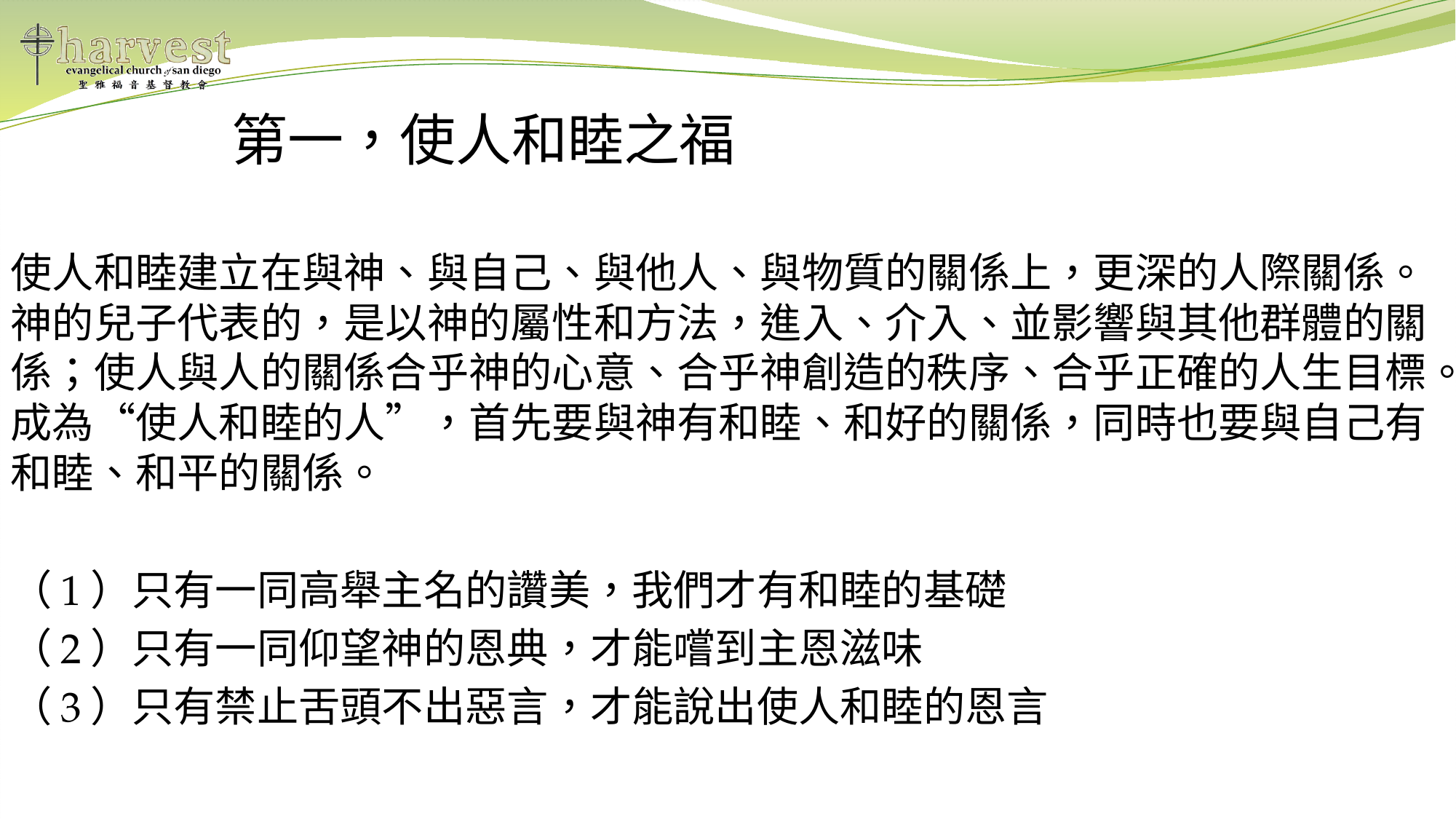

第一，使人和睦之福

使人和睦建立在與神、與自己、與他人、與物質的關係上，更深的人際關係。神的兒子代表的，是以神的屬性和方法，進入、介入、並影響與其他群體的關係；使人與人的關係合乎神的心意、合乎神創造的秩序、合乎正確的人生目標。成為“使人和睦的人”，首先要與神有和睦、和好的關係，同時也要與自己有和睦、和平的關係。

（1）只有一同高舉主名的讚美，我們才有和睦的基礎
（2）只有一同仰望神的恩典，才能嚐到主恩滋味
（3）只有禁止舌頭不出惡言，才能說出使人和睦的恩言

#